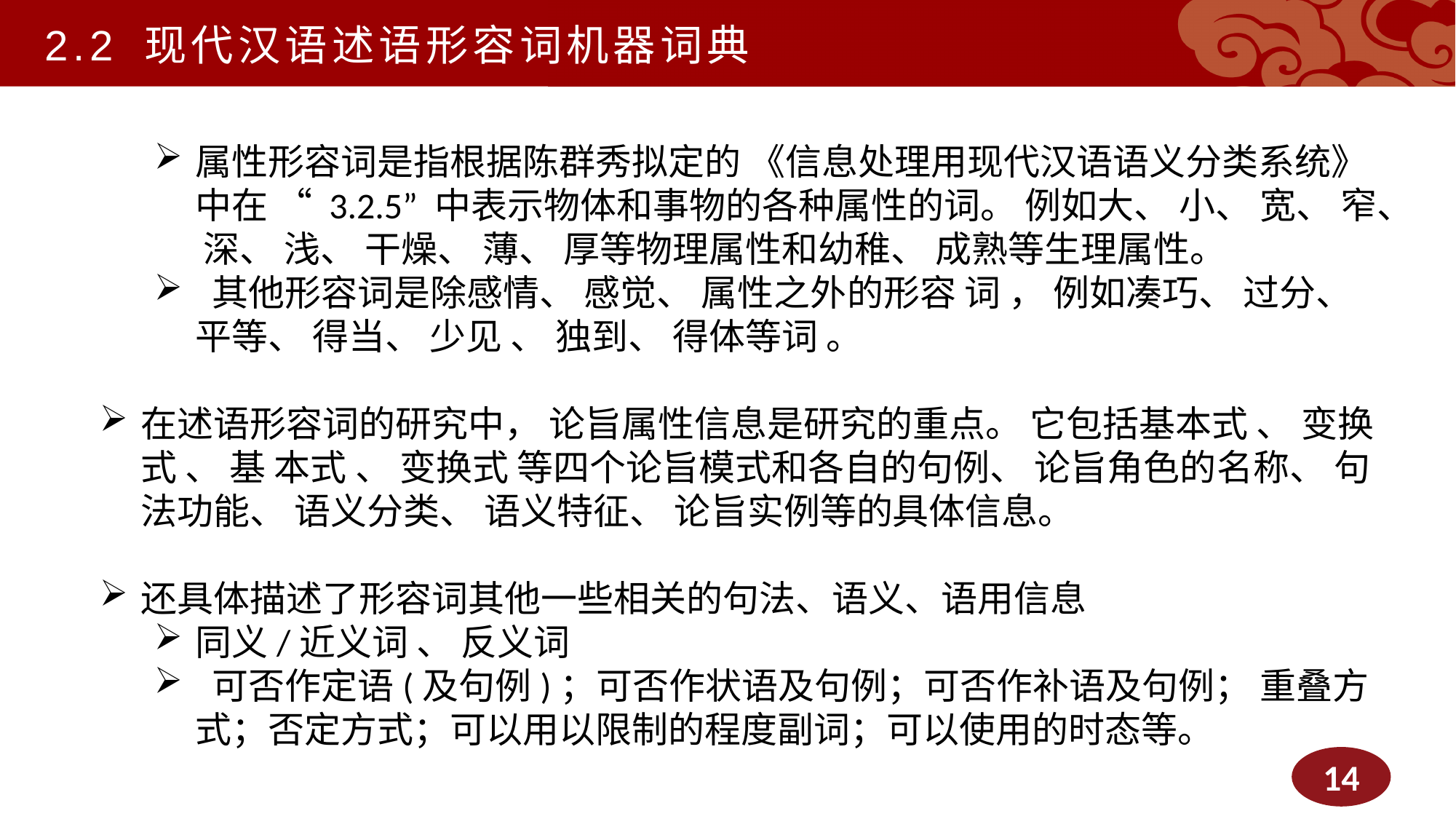

2.2 现代汉语述语形容词机器词典

属性形容词是指根据陈群秀拟定的 《信息处理用现代汉语语义分类系统》 中在 “ 3.2.5” 中表示物体和事物的各种属性的词。 例如大、 小、 宽、 窄、 深、 浅、 干燥、 薄、 厚等物理属性和幼稚、 成熟等生理属性。
 其他形容词是除感情、 感觉、 属性之外的形容 词 ， 例如凑巧、 过分、 平等、 得当、 少见 、 独到、 得体等词 。

在述语形容词的研究中， 论旨属性信息是研究的重点。 它包括基本式 、 变换式 、 基 本式 、 变换式 等四个论旨模式和各自的句例、 论旨角色的名称、 句法功能、 语义分类、 语义特征、 论旨实例等的具体信息。

还具体描述了形容词其他一些相关的句法、语义、语用信息
同义/近义词 、 反义词
 可否作定语(及句例)；可否作状语及句例；可否作补语及句例； 重叠方式；否定方式；可以用以限制的程度副词；可以使用的时态等。